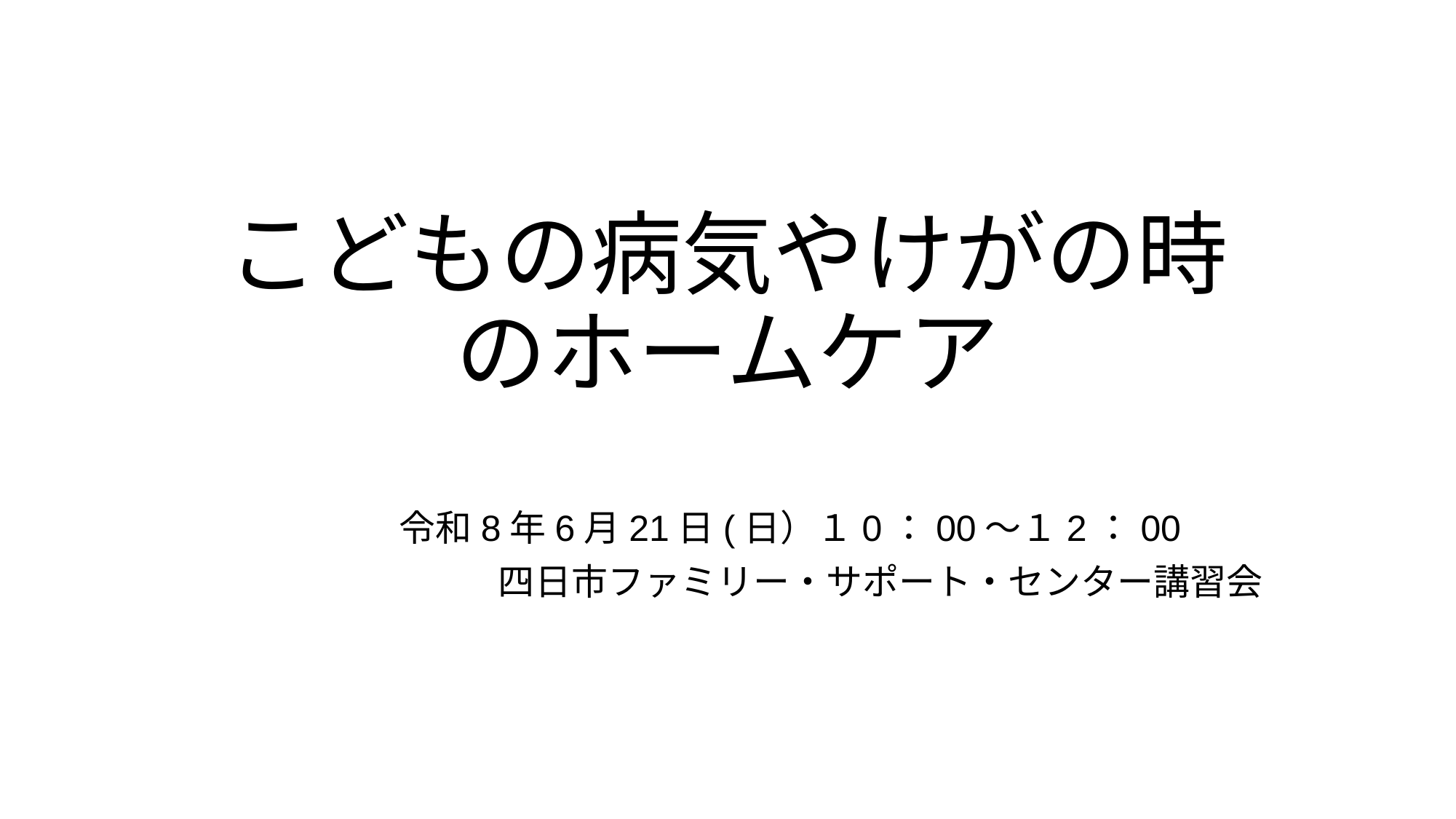

# こどもの病気やけがの時のホームケア
令和8年6月21日(日）１0：00～１2：00
四日市ファミリー・サポート・センター講習会